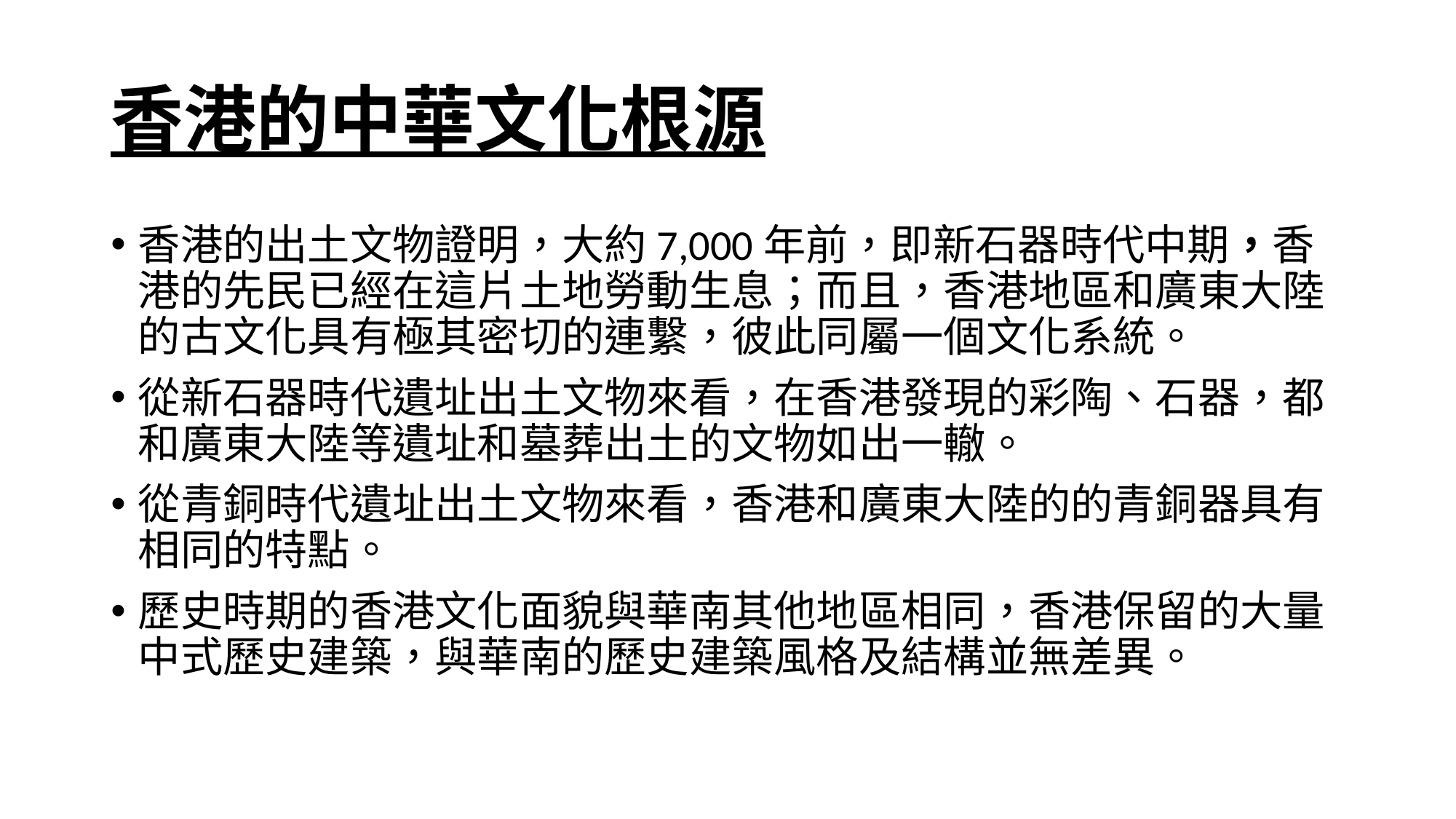

# 香港的中華文化根源
香港的出土文物證明，大約7,000年前，即新石器時代中期，香港的先民已經在這片土地勞動生息；而且，香港地區和廣東大陸的古文化具有極其密切的連繫，彼此同屬一個文化系統。
從新石器時代遺址出土文物來看，在香港發現的彩陶、石器，都和廣東大陸等遺址和墓葬出土的文物如出一轍。
從青銅時代遺址出土文物來看，香港和廣東大陸的的青銅器具有相同的特點。
歷史時期的香港文化面貌與華南其他地區相同，香港保留的大量中式歷史建築，與華南的歷史建築風格及結構並無差異。